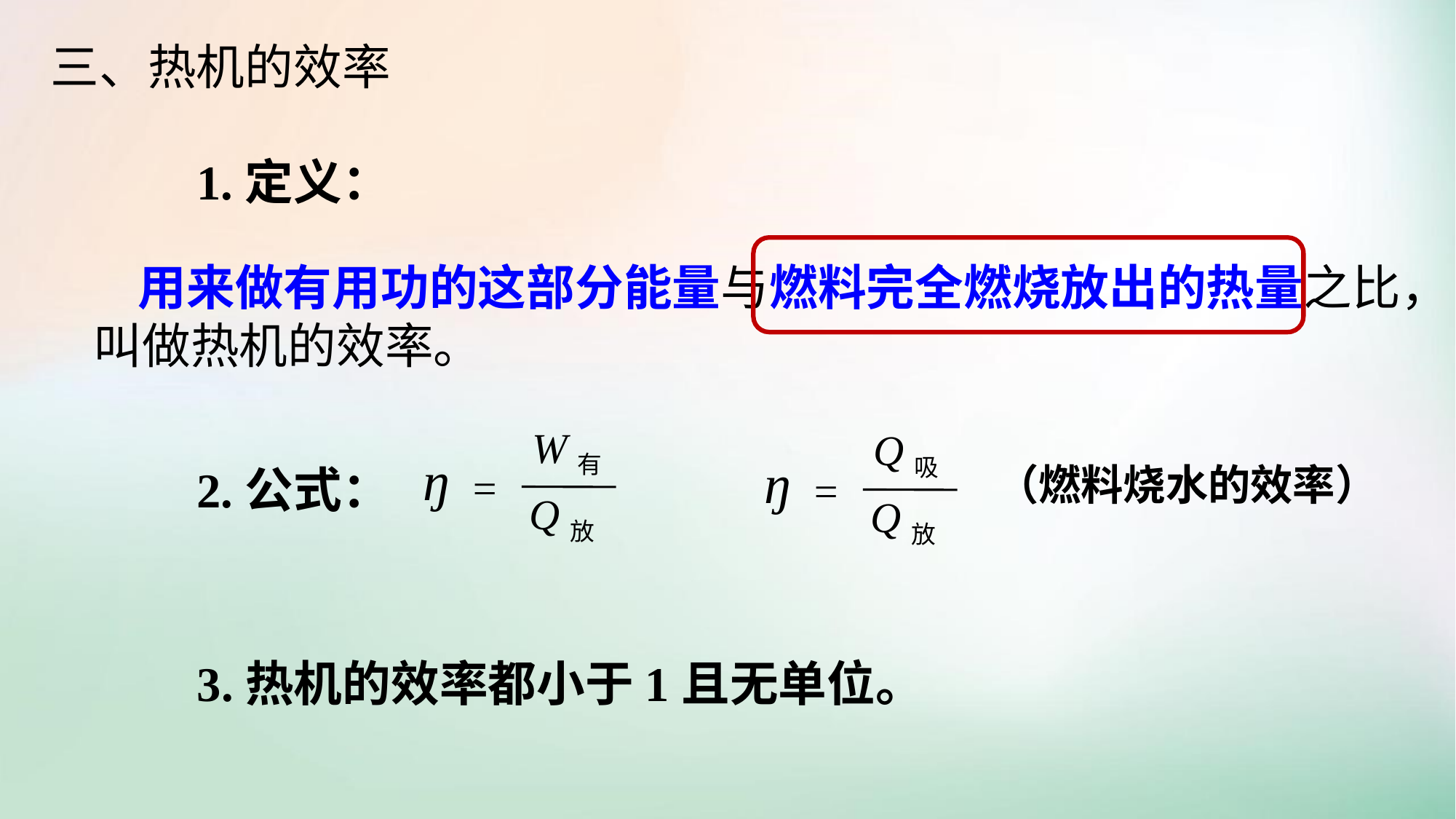

三、热机的效率
1.定义：

   用来做有用功的这部分能量与燃料完全燃烧放出的热量之比，叫做热机的效率。
W有
ŋ
 =
Q放
Q吸
ŋ
 =
Q放
（燃料烧水的效率）
2.公式：
3.热机的效率都小于1且无单位。